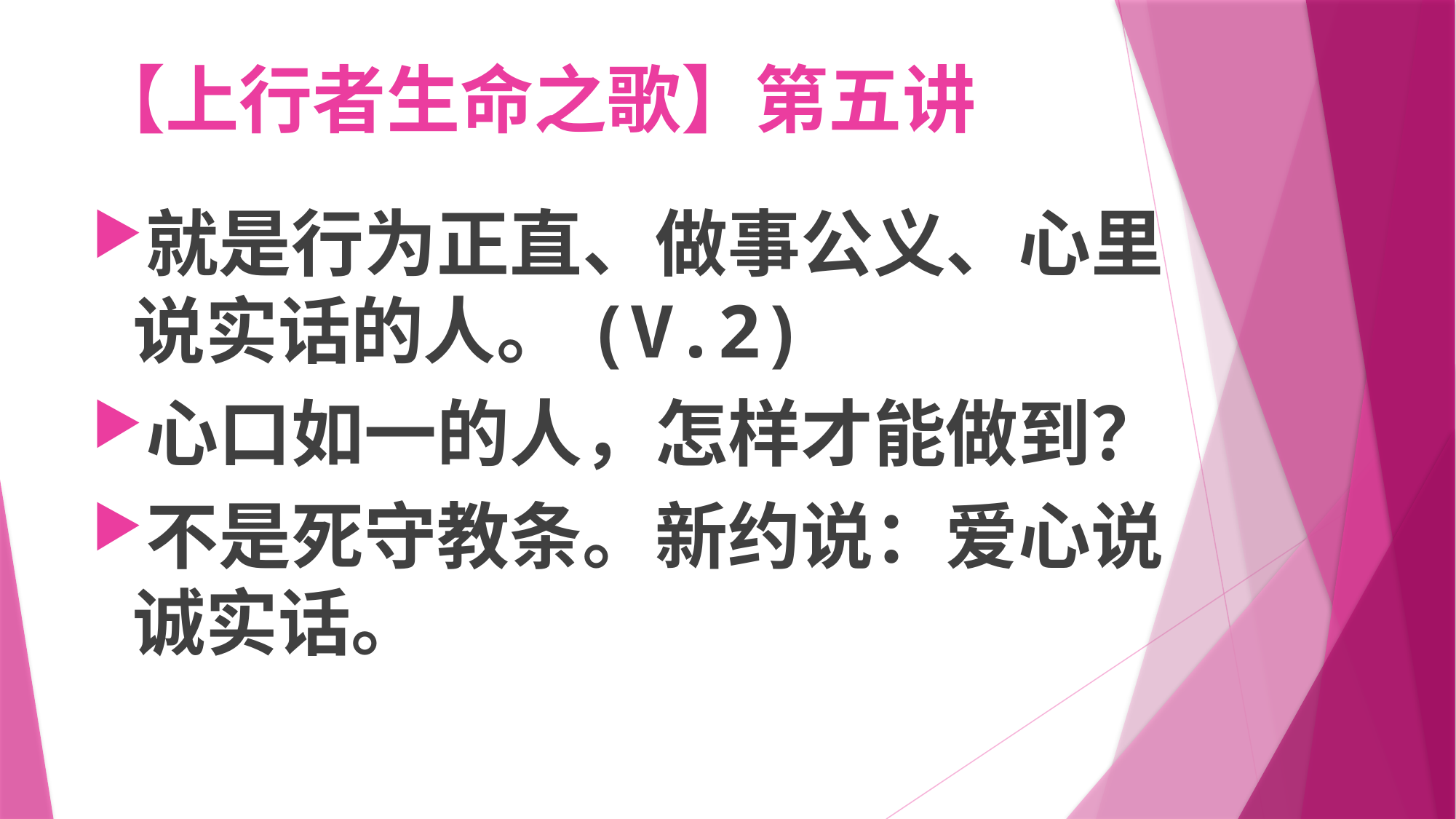

# 【上行者生命之歌】第五讲
就是行为正直、做事公义、心里说实话的人。(V.2)
心口如一的人，怎样才能做到？
不是死守教条。新约说：爱心说诚实话。